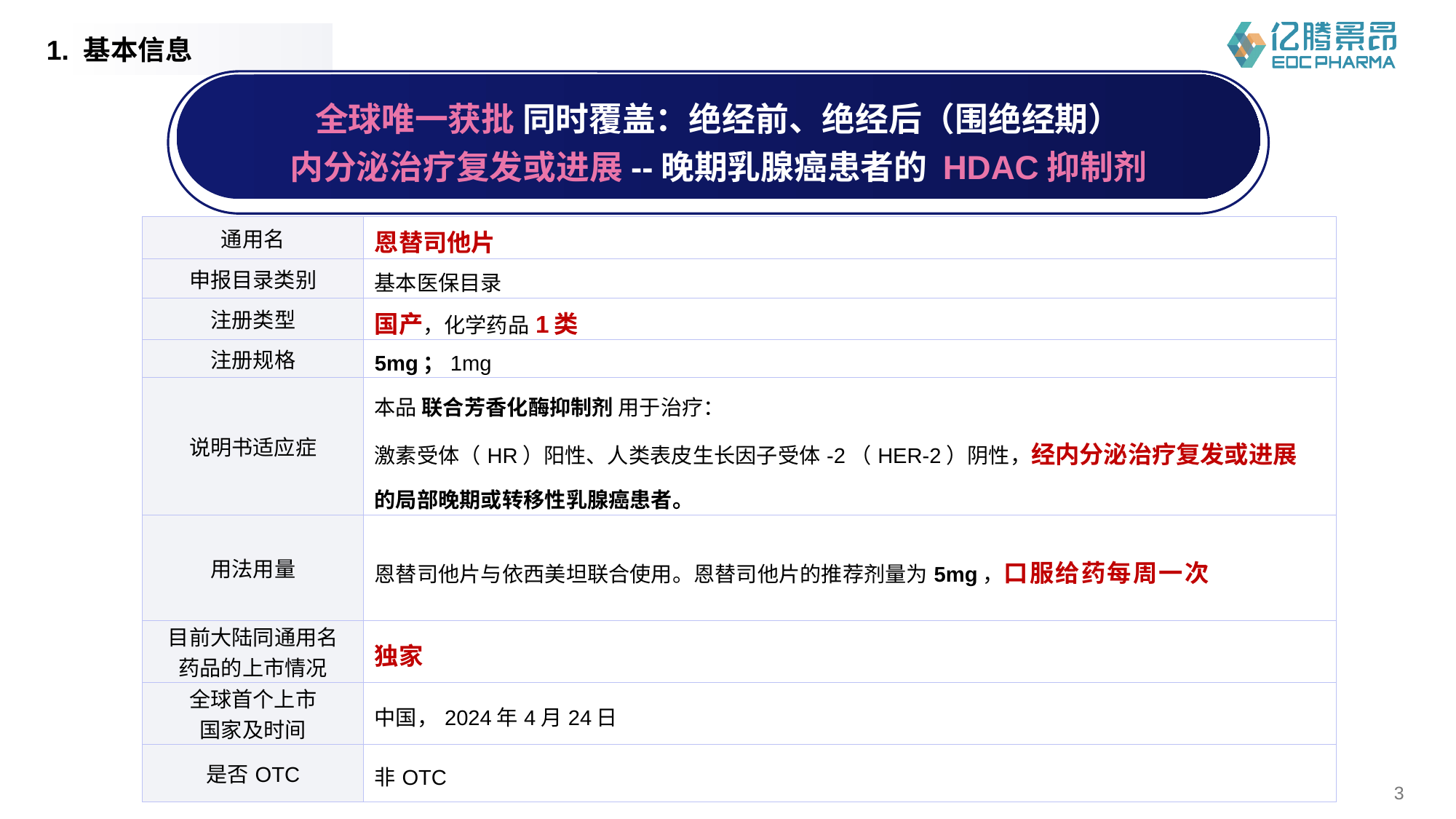

1. 基本信息

全球唯一获批 同时覆盖：绝经前、绝经后（围绝经期）
内分泌治疗复发或进展--晚期乳腺癌患者的 HDAC抑制剂
| 通用名 | 恩替司他片 |
| --- | --- |
| 申报目录类别 | 基本医保目录 |
| 注册类型 | 国产，化学药品1类 |
| 注册规格 | 5mg；1mg |
| 说明书适应症 | 本品 联合芳香化酶抑制剂 用于治疗： 激素受体（HR）阳性、人类表皮生长因子受体-2（HER-2）阴性，经内分泌治疗复发或进展 的局部晚期或转移性乳腺癌患者。 |
| 用法用量 | 恩替司他片与依西美坦联合使用。恩替司他片的推荐剂量为5mg，口服给药每周一次 |
| 目前大陆同通用名 药品的上市情况 | 独家 |
| 全球首个上市 国家及时间 | 中国，2024年4月24日 |
| 是否OTC | 非OTC |
3